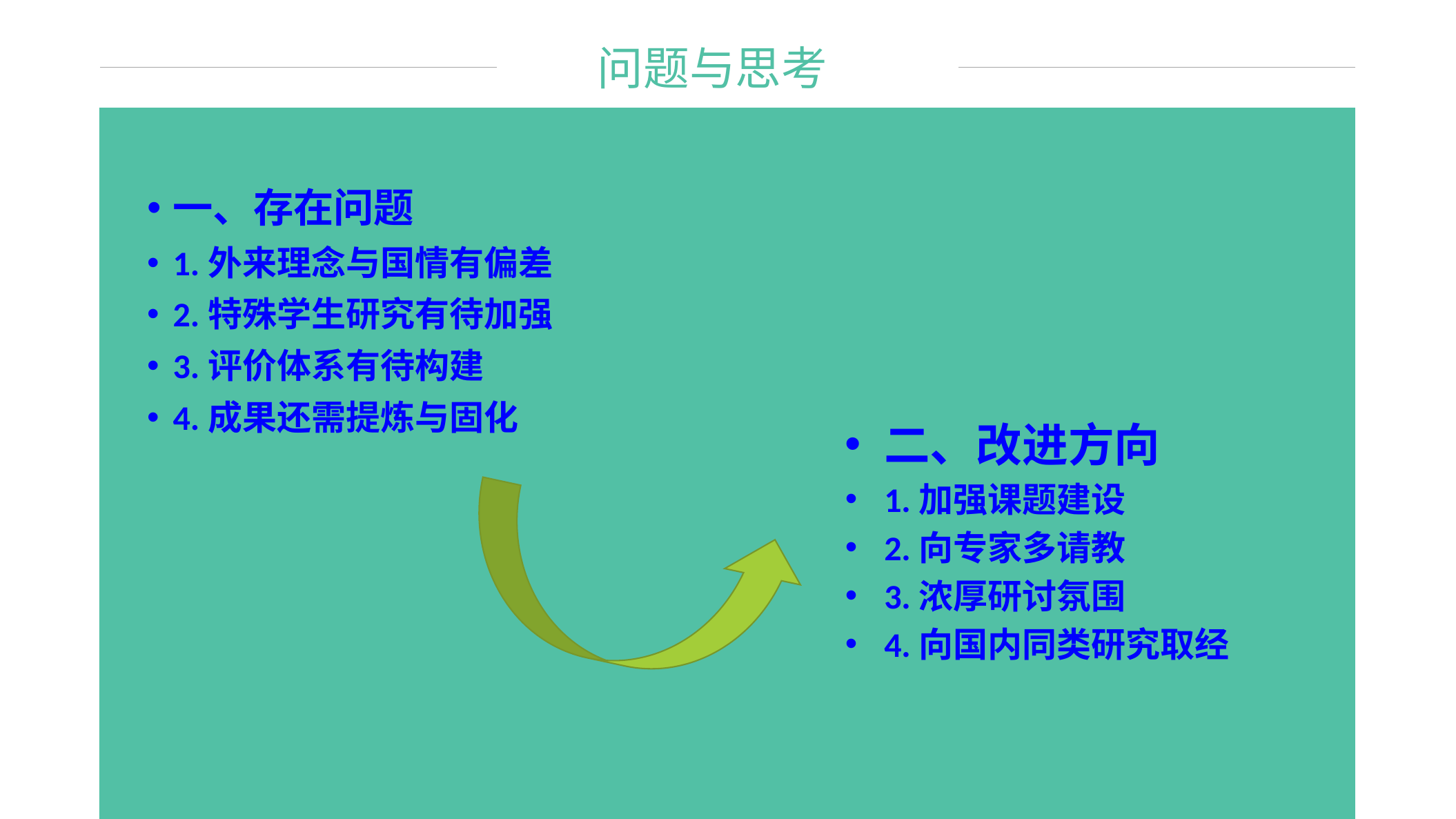

问题与思考

一、存在问题
1.外来理念与国情有偏差
2.特殊学生研究有待加强
3.评价体系有待构建
4.成果还需提炼与固化

二、改进方向
1.加强课题建设
2.向专家多请教
3.浓厚研讨氛围
4.向国内同类研究取经